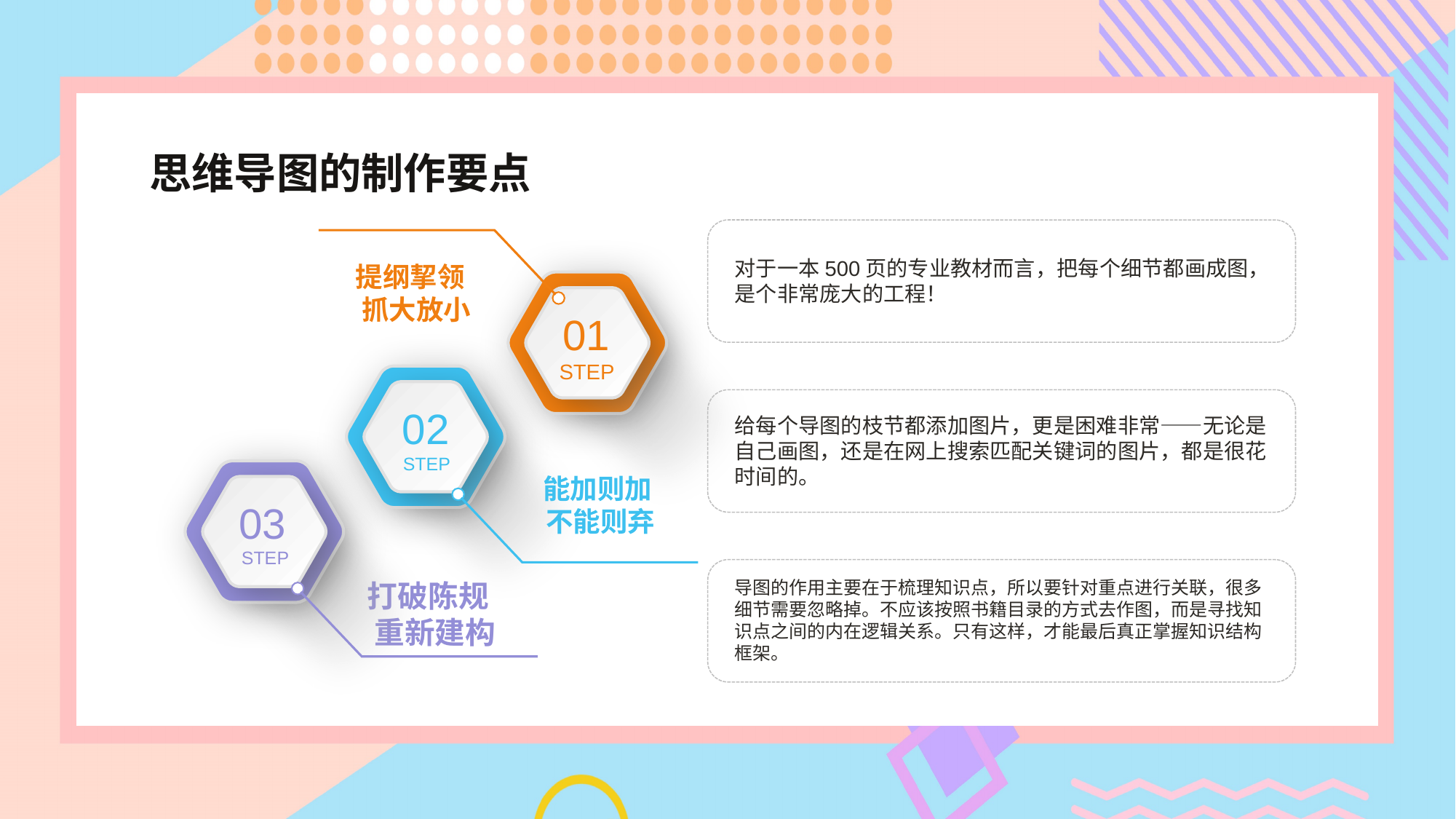

思维导图的制作要点

对于一本500页的专业教材而言，把每个细节都画成图，是个非常庞大的工程！

01
STEP
提纲挈领
抓大放小

02
STEP

给每个导图的枝节都添加图片，更是困难非常——无论是自己画图，还是在网上搜索匹配关键词的图片，都是很花时间的。

03
STEP
能加则加  不能则弃

导图的作用主要在于梳理知识点，所以要针对重点进行关联，很多细节需要忽略掉。不应该按照书籍目录的方式去作图，而是寻找知识点之间的内在逻辑关系。只有这样，才能最后真正掌握知识结构框架。
打破陈规
重新建构